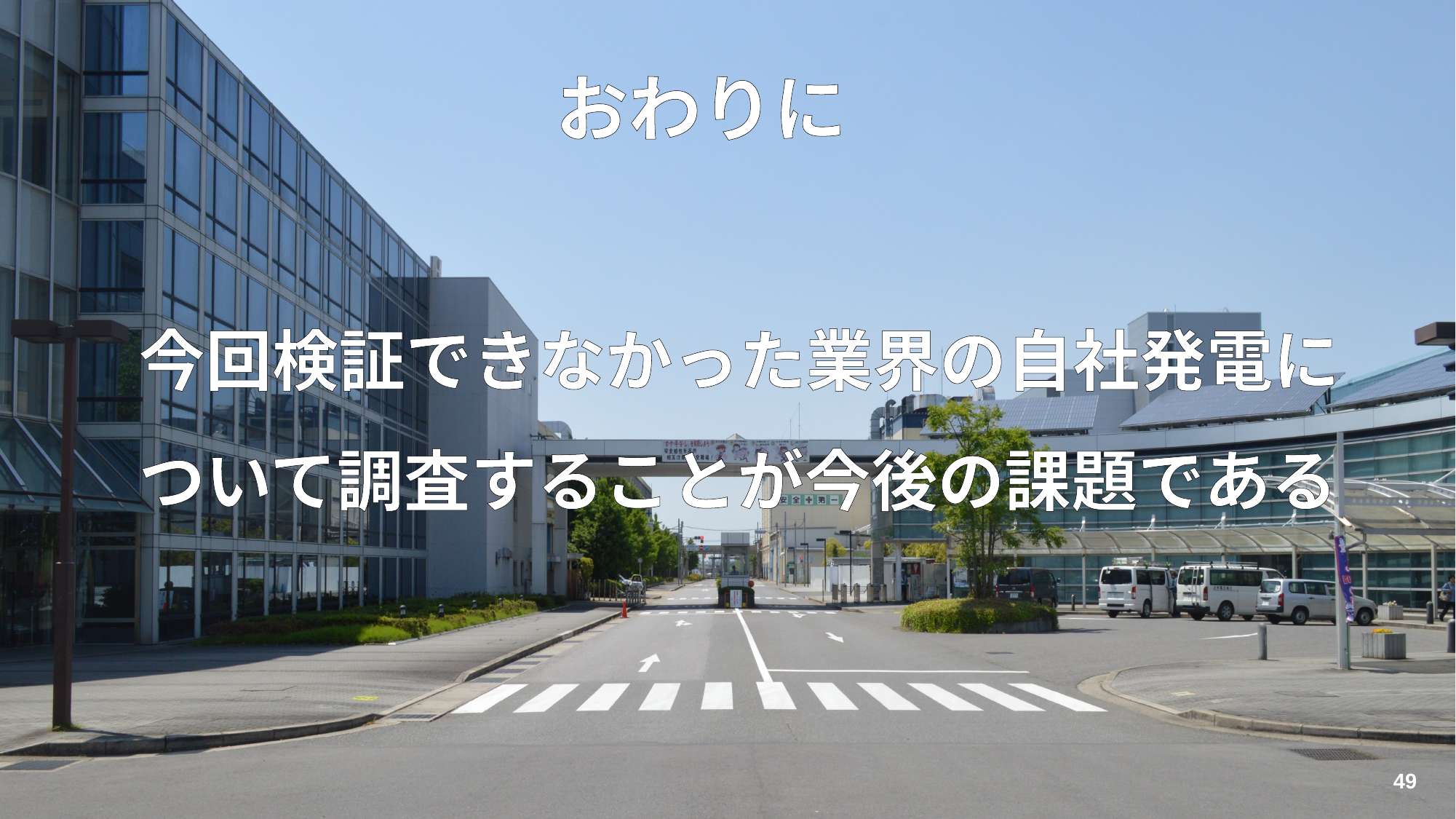

おわりに

今回検証できなかった業界の自社発電について調査することが今後の課題である
49